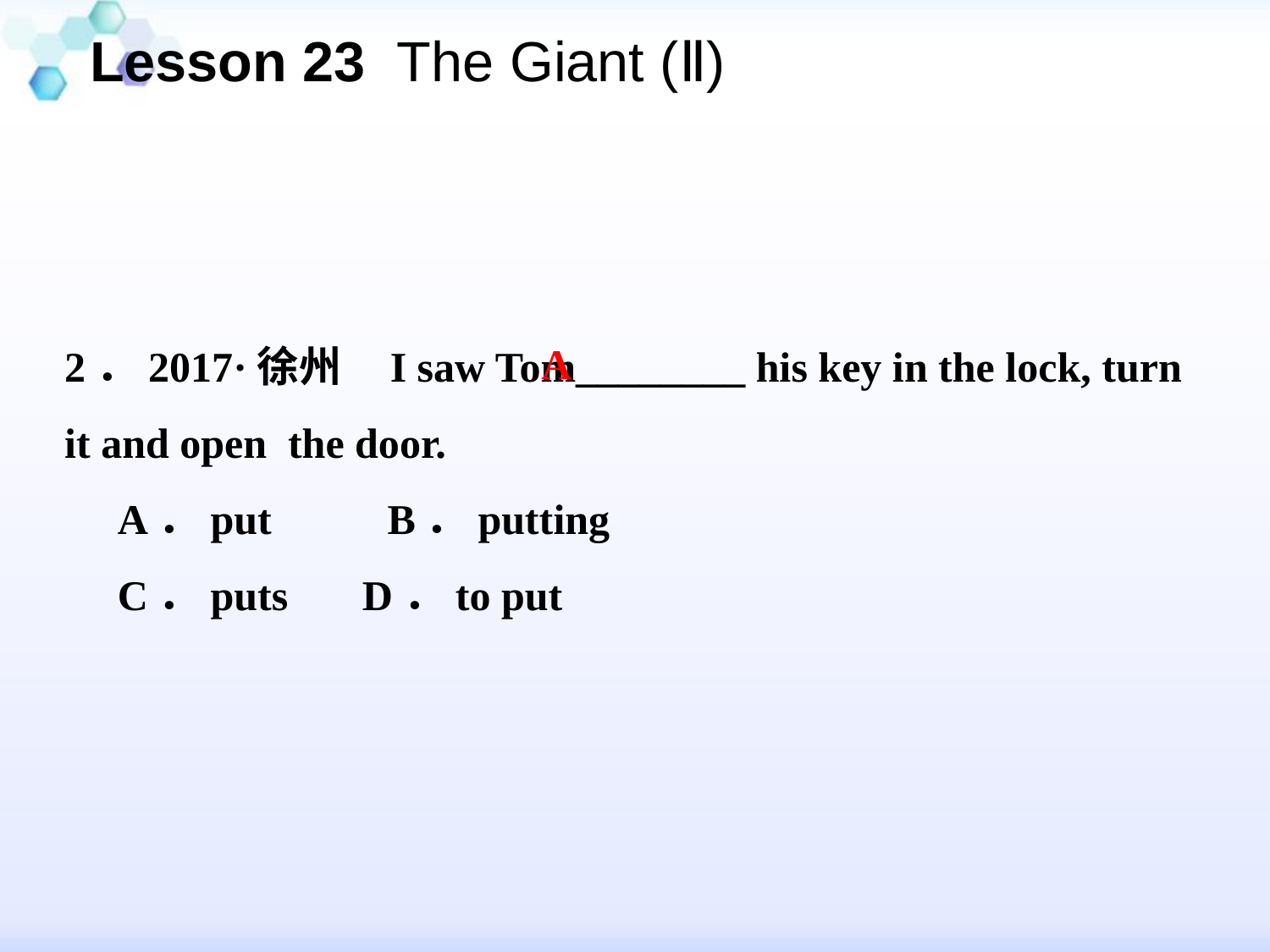

Lesson 23  The Giant (Ⅱ)
#
2．2017·徐州    I saw Tom________ his key in the lock, turn it and open  the door.
     A．put 　　B．putting
     C．puts       D．to put
A